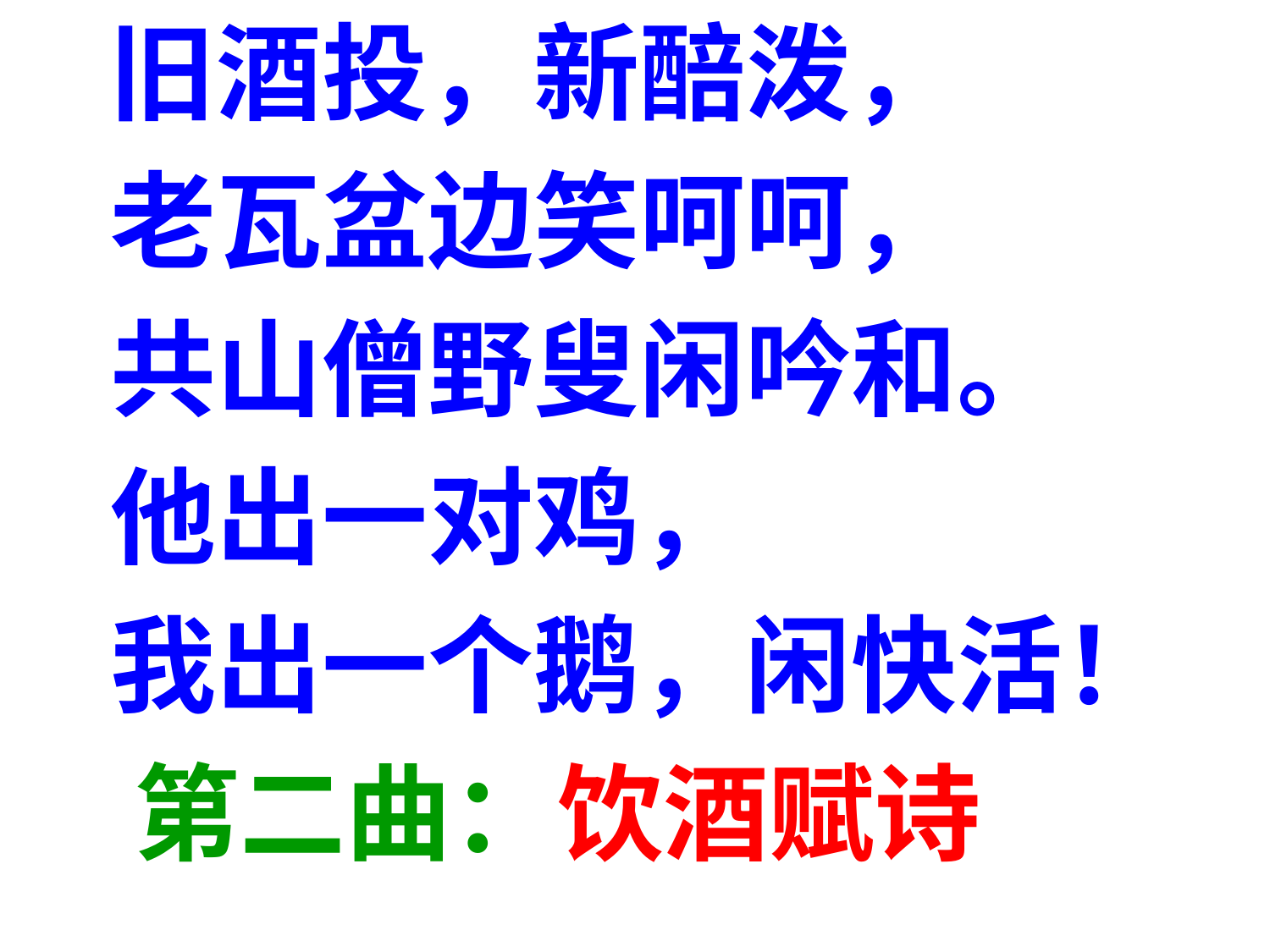

旧酒投，新醅泼，
   老瓦盆边笑呵呵，
   共山僧野叟闲吟和。
   他出一对鸡，
   我出一个鹅，闲快活！
    第二曲：饮酒赋诗